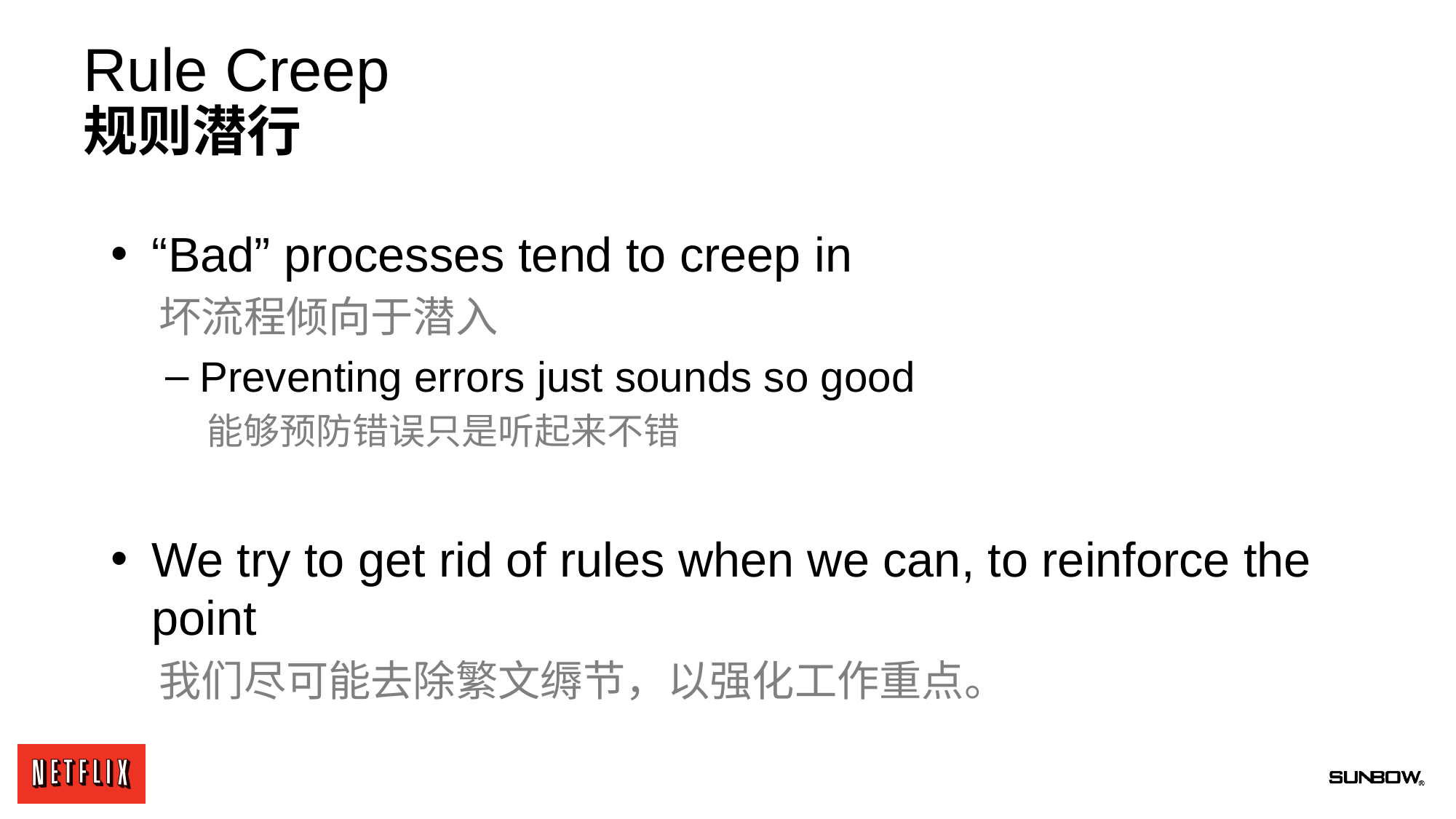

“Bad” processes tend to creep in
    坏流程倾向于潜入
Preventing errors just sounds so good
    能够预防错误只是听起来不错

We try to get rid of rules when we can, to reinforce the point
    我们尽可能去除繁文缛节，以强化工作重点。

# Rule Creep 规则潜行
134